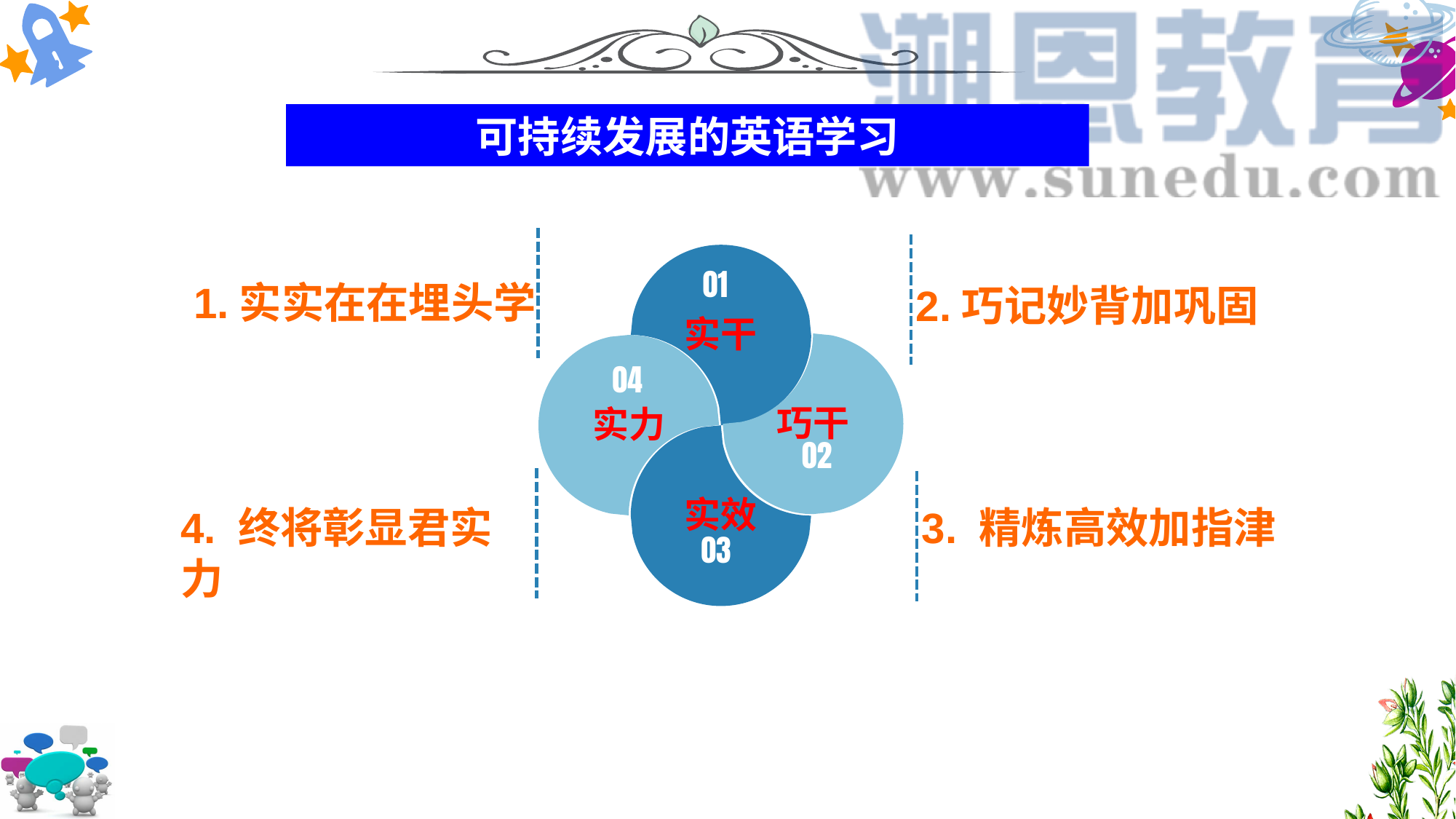

可持续发展的英语学习

实干
01
巧干
实力
04
实效
02

03
1.实实在在埋头学
2.巧记妙背加巩固
4. 终将彰显君实力
3. 精炼高效加指津